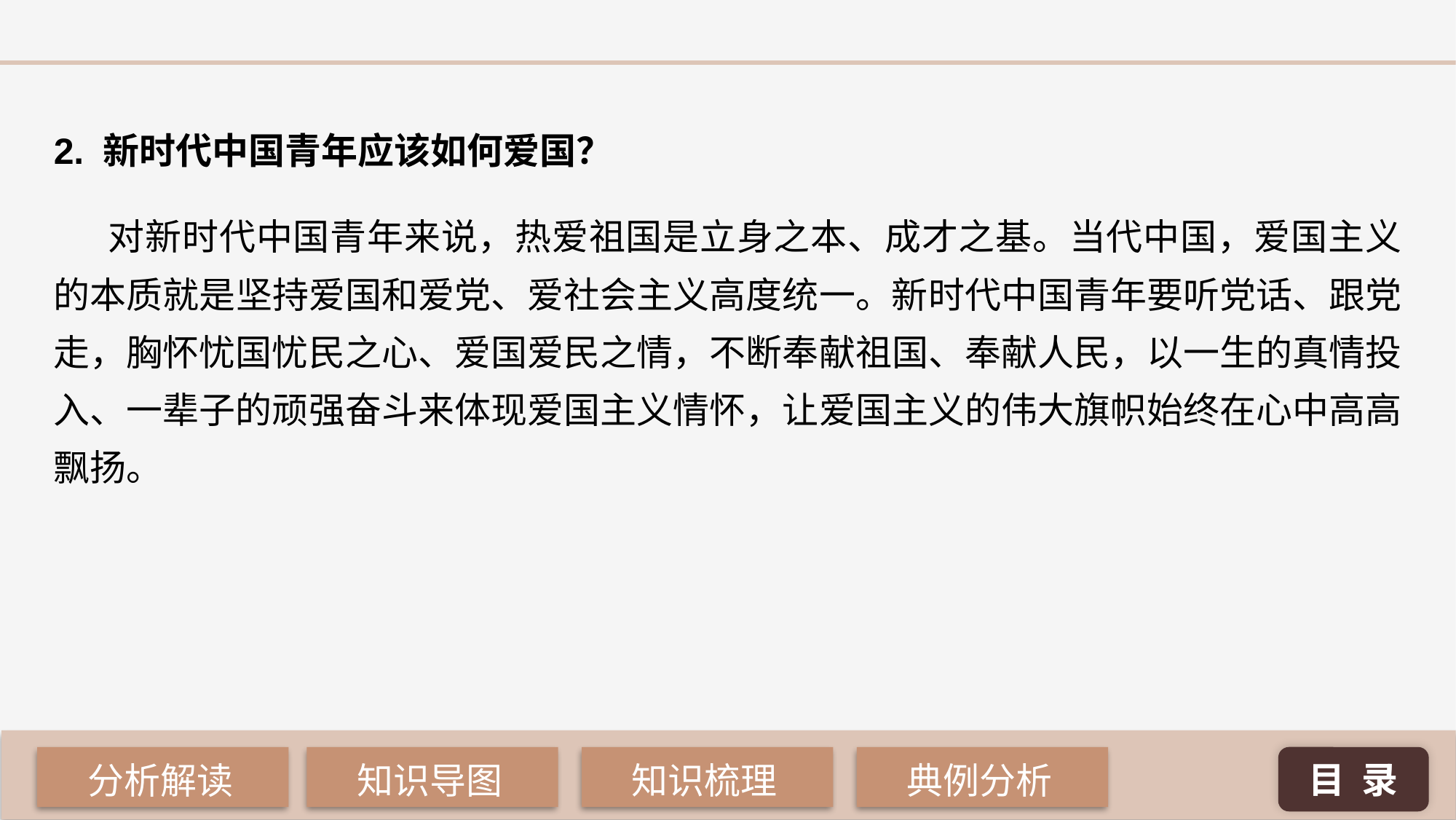

2. 新时代中国青年应该如何爱国？
对新时代中国青年来说，热爱祖国是立身之本、成才之基。当代中国，爱国主义的本质就是坚持爱国和爱党、爱社会主义高度统一。新时代中国青年要听党话、跟党走，胸怀忧国忧民之心、爱国爱民之情，不断奉献祖国、奉献人民，以一生的真情投入、一辈子的顽强奋斗来体现爱国主义情怀，让爱国主义的伟大旗帜始终在心中高高飘扬。